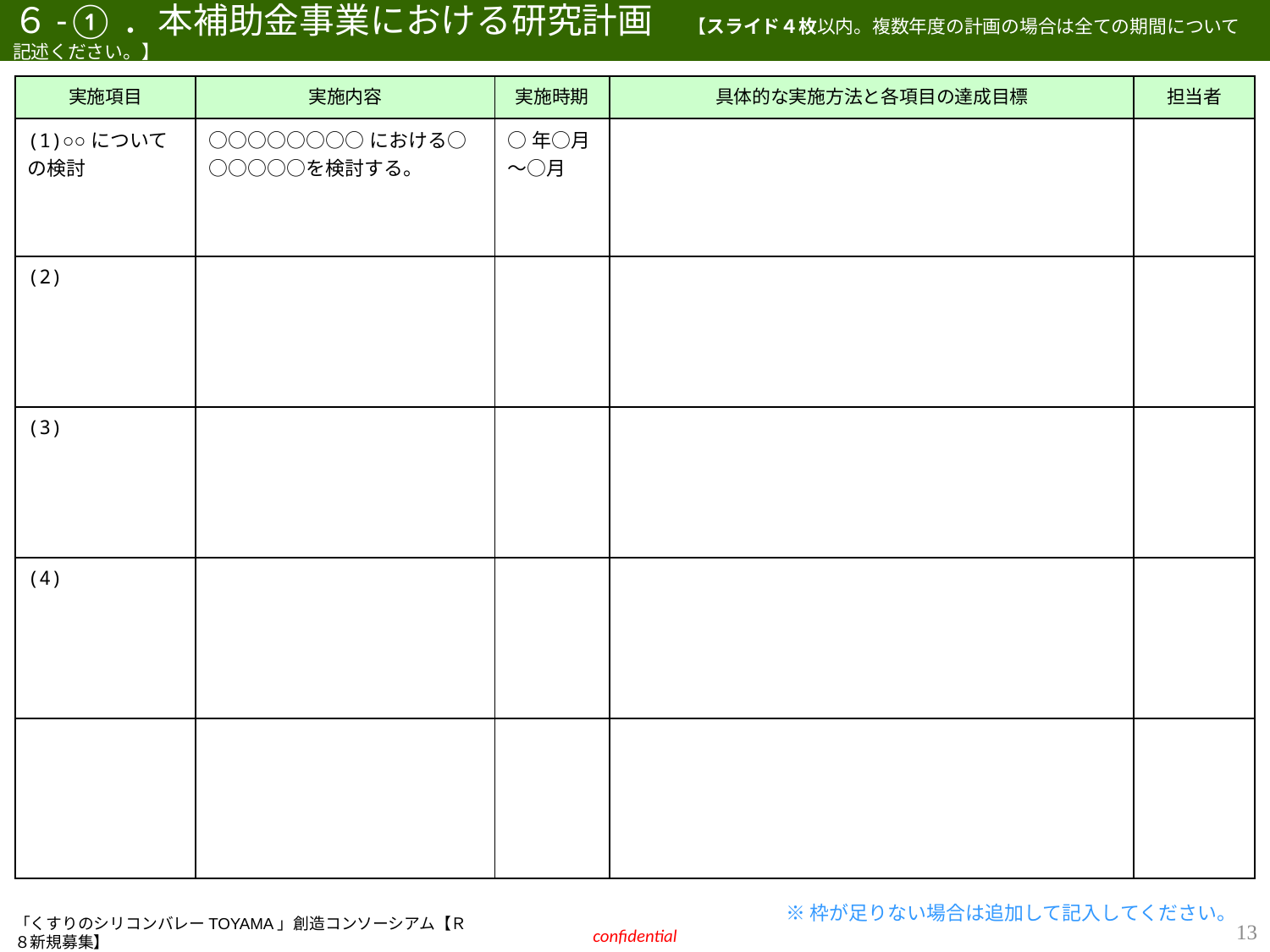

# ６-①．本補助金事業における研究計画　【スライド４枚以内。複数年度の計画の場合は全ての期間について記述ください。】
| 実施項目 | 実施内容 | 実施時期 | 具体的な実施方法と各項目の達成目標 | 担当者 |
| --- | --- | --- | --- | --- |
| (1)○○についての検討 | ○○○○○○○○における○○○○○○を検討する。 | ○年○月～○月 |  |  |
| (2) |  |  |  |  |
| (3) |  |  |  |  |
| (4) |  |  |  |  |
|  |  |  |  |  |
※枠が足りない場合は追加して記入してください。
13
「くすりのシリコンバレーTOYAMA」創造コンソーシアム【Ｒ８新規募集】